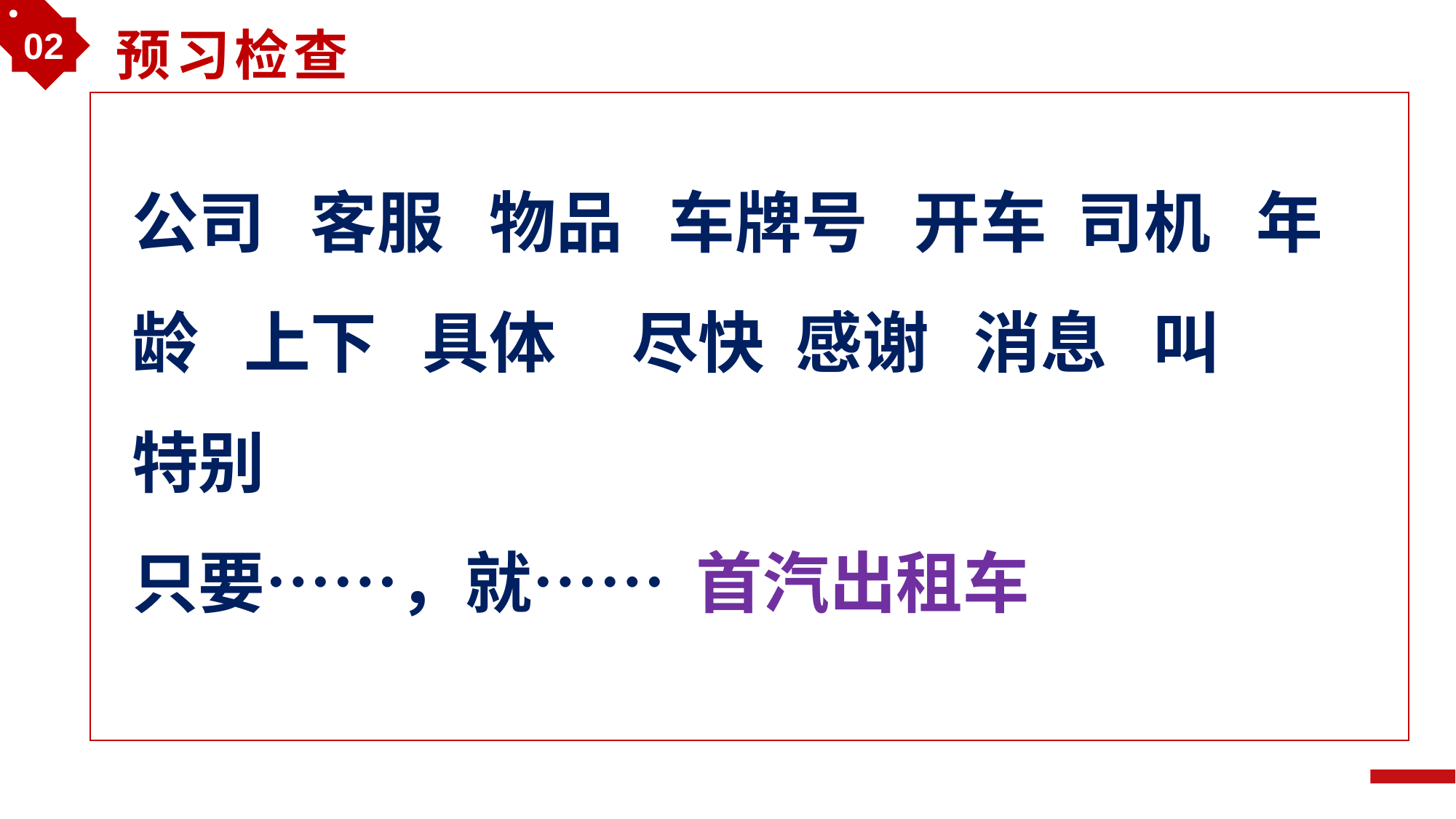

02
预习检查

公司   客服   物品   车牌号   开车  司机   年龄   上下   具体     尽快  感谢   消息   叫     特别
只要……，就……  首汽出租车